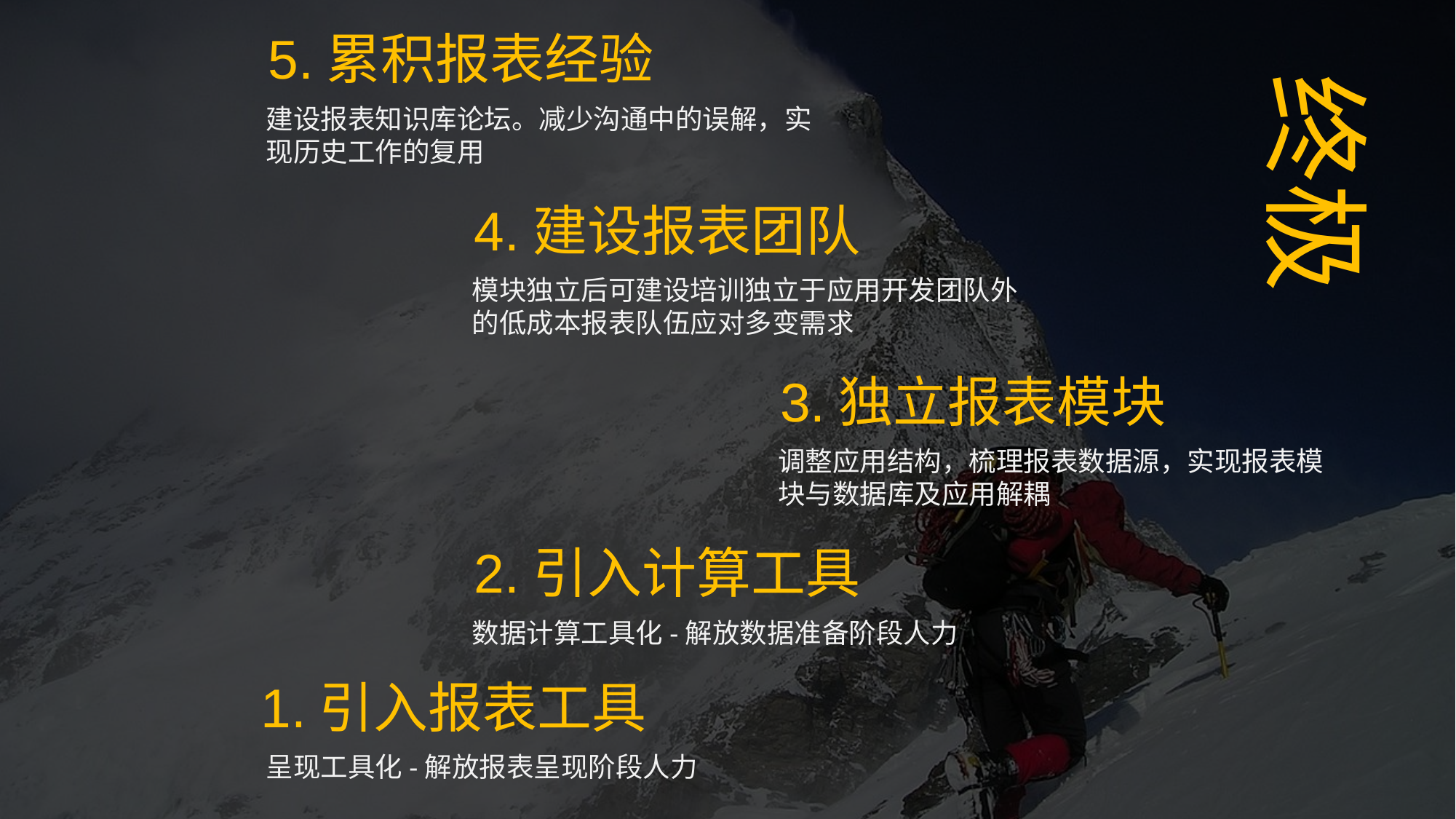

5.累积报表经验
建设报表知识库论坛。减少沟通中的误解，实现历史工作的复用
终极
4.建设报表团队
模块独立后可建设培训独立于应用开发团队外的低成本报表队伍应对多变需求

3.独立报表模块
调整应用结构，梳理报表数据源，实现报表模块与数据库及应用解耦
2.引入计算工具
数据计算工具化-解放数据准备阶段人力
1.引入报表工具
呈现工具化-解放报表呈现阶段人力